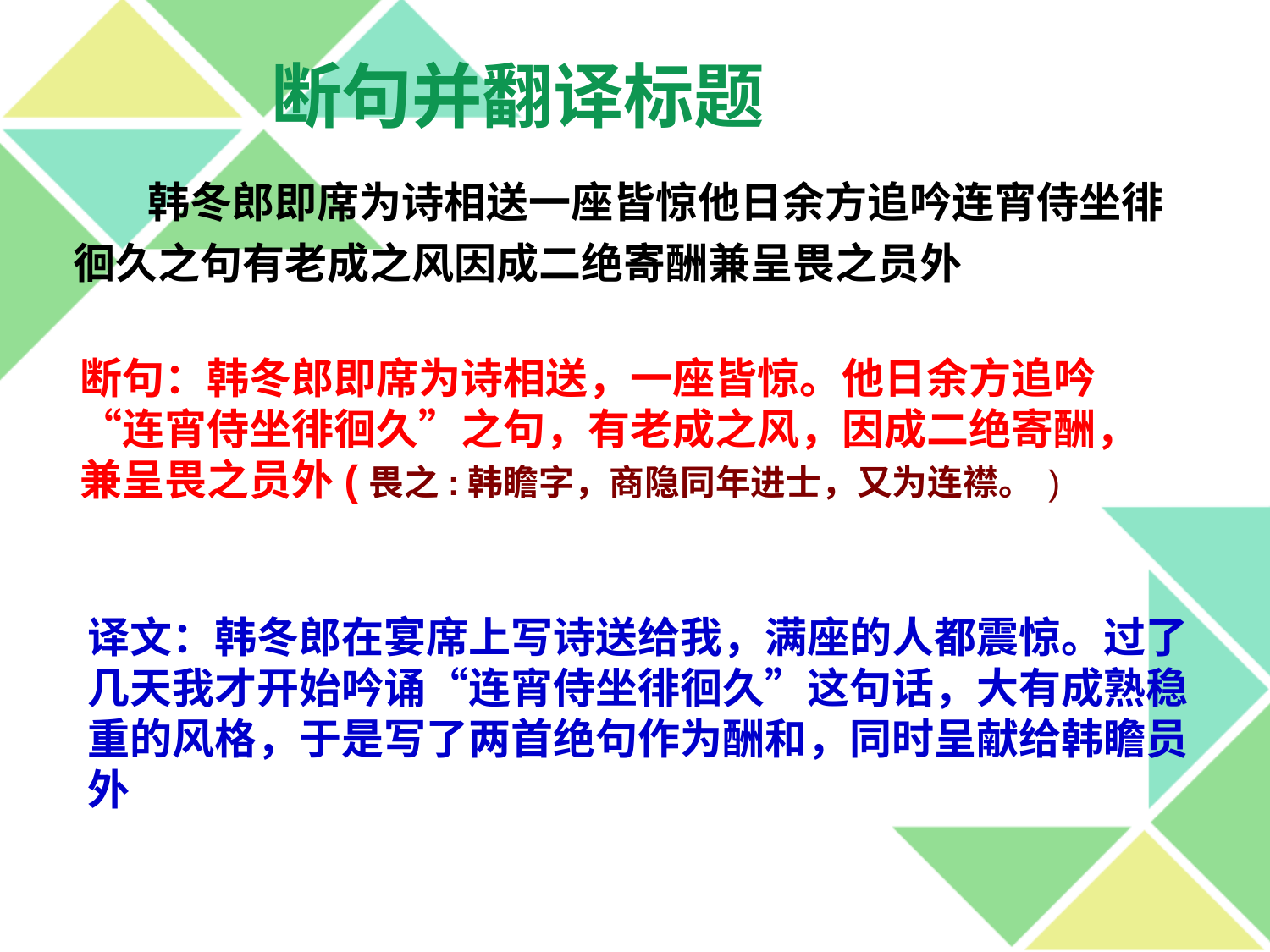

断句并翻译标题
       韩冬郎即席为诗相送一座皆惊他日余方追吟连宵侍坐徘徊久之句有老成之风因成二绝寄酬兼呈畏之员外

断句：韩冬郎即席为诗相送，一座皆惊。他日余方追吟“连宵侍坐徘徊久”之句，有老成之风，因成二绝寄酬，兼呈畏之员外(畏之:韩瞻字，商隐同年进士，又为连襟。 )
译文：韩冬郎在宴席上写诗送给我，满座的人都震惊。过了几天我才开始吟诵“连宵侍坐徘徊久”这句话，大有成熟稳重的风格，于是写了两首绝句作为酬和，同时呈献给韩瞻员外